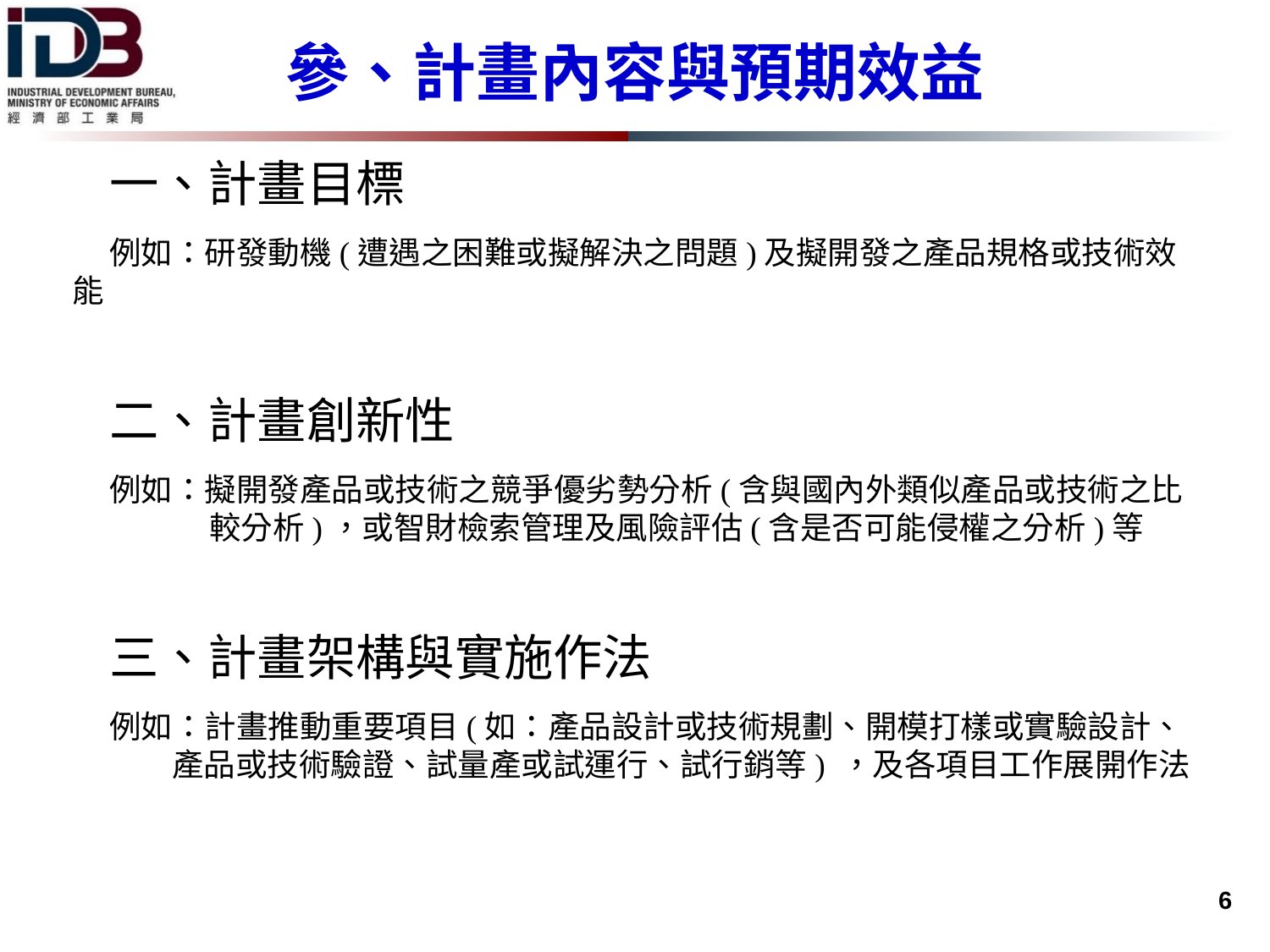

參、計畫內容與預期效益
一、計畫目標
例如：研發動機(遭遇之困難或擬解決之問題)及擬開發之產品規格或技術效能

二、計畫創新性
例如：擬開發產品或技術之競爭優劣勢分析(含與國內外類似產品或技術之比較分析)，或智財檢索管理及風險評估(含是否可能侵權之分析)等

三、計畫架構與實施作法
例如：計畫推動重要項目(如：產品設計或技術規劃、開模打樣或實驗設計、產品或技術驗證、試量產或試運行、試行銷等) ，及各項目工作展開作法
 6